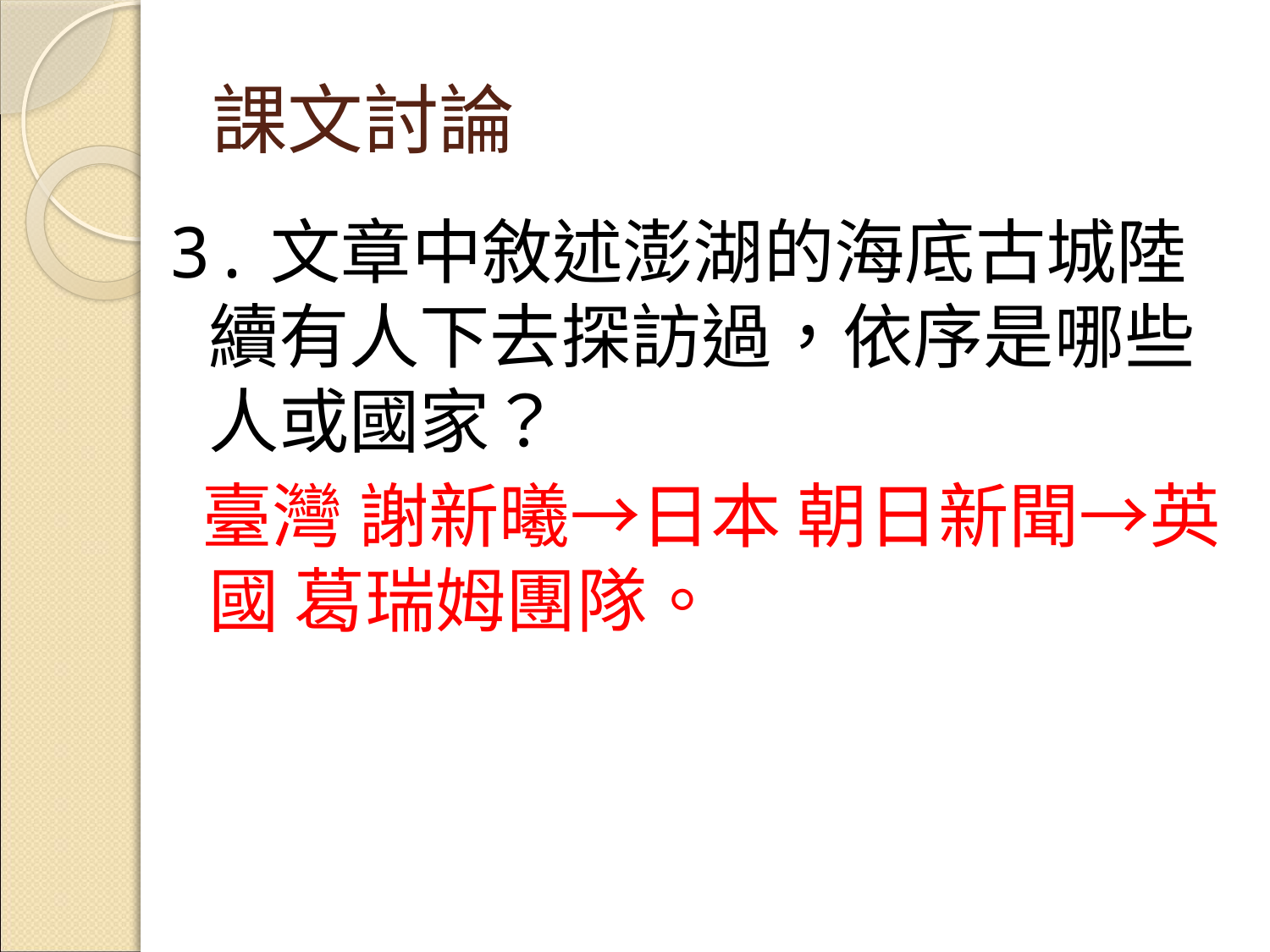

課文討論
3.文章中敘述澎湖的海底古城陸續有人下去探訪過，依序是哪些人或國家？
 臺灣 謝新曦→日本 朝日新聞→英國 葛瑞姆團隊。